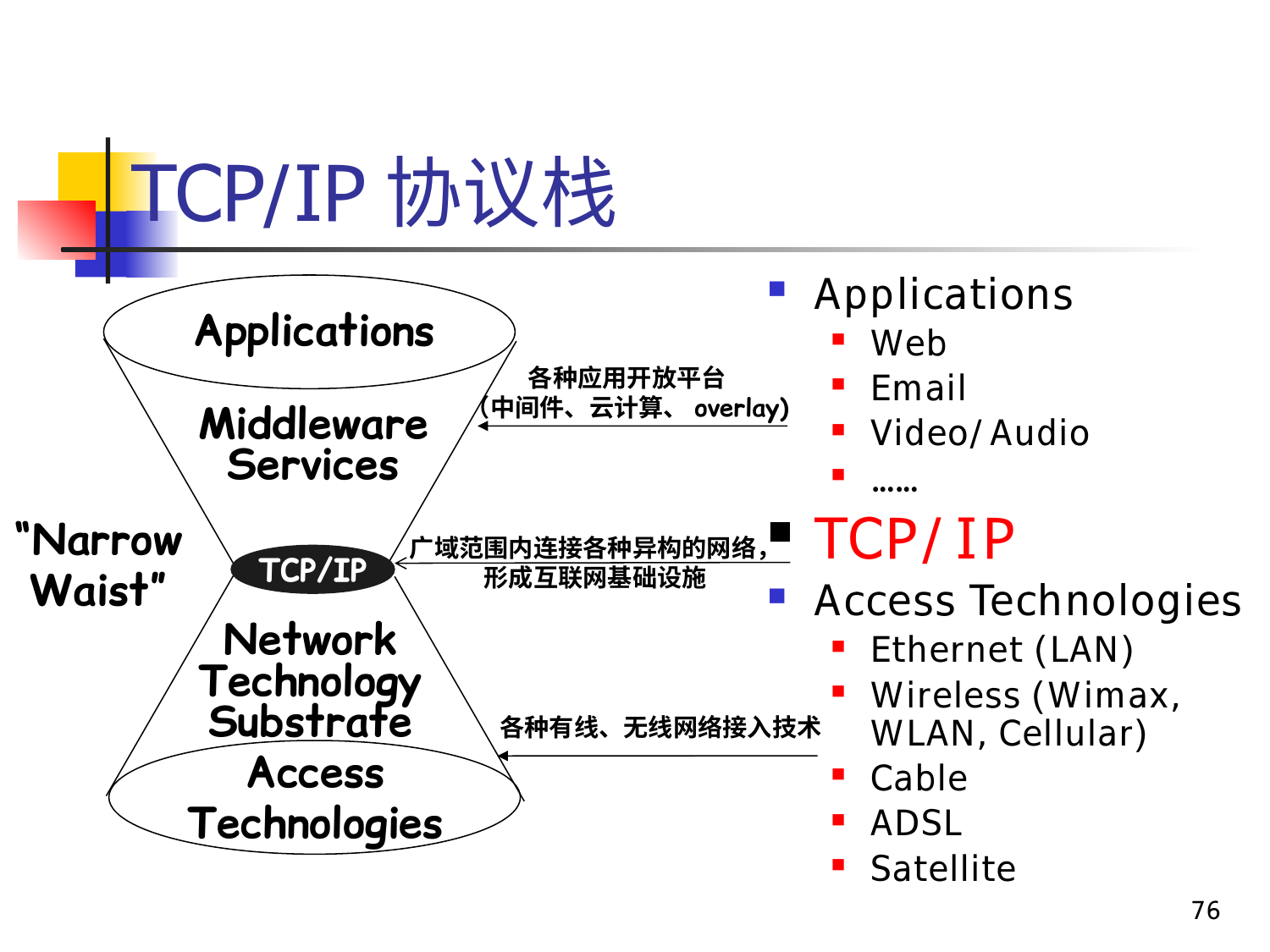

TCP/IP协议栈
Applications
Web
Email
Video/Audio
……
TCP/IP
Access Technologies
Ethernet (LAN)
Wireless (Wimax, WLAN, Cellular)
Cable
ADSL
Satellite

Applications

各种应用开放平台
（中间件、云计算、overlay)
Middleware
Services

“Narrow
Waist”
广域范围内连接各种异构的网络，
形成互联网基础设施
TCP/IP

Network
Technology
Substrate
各种有线、无线网络接入技术
Access
Technologies

76